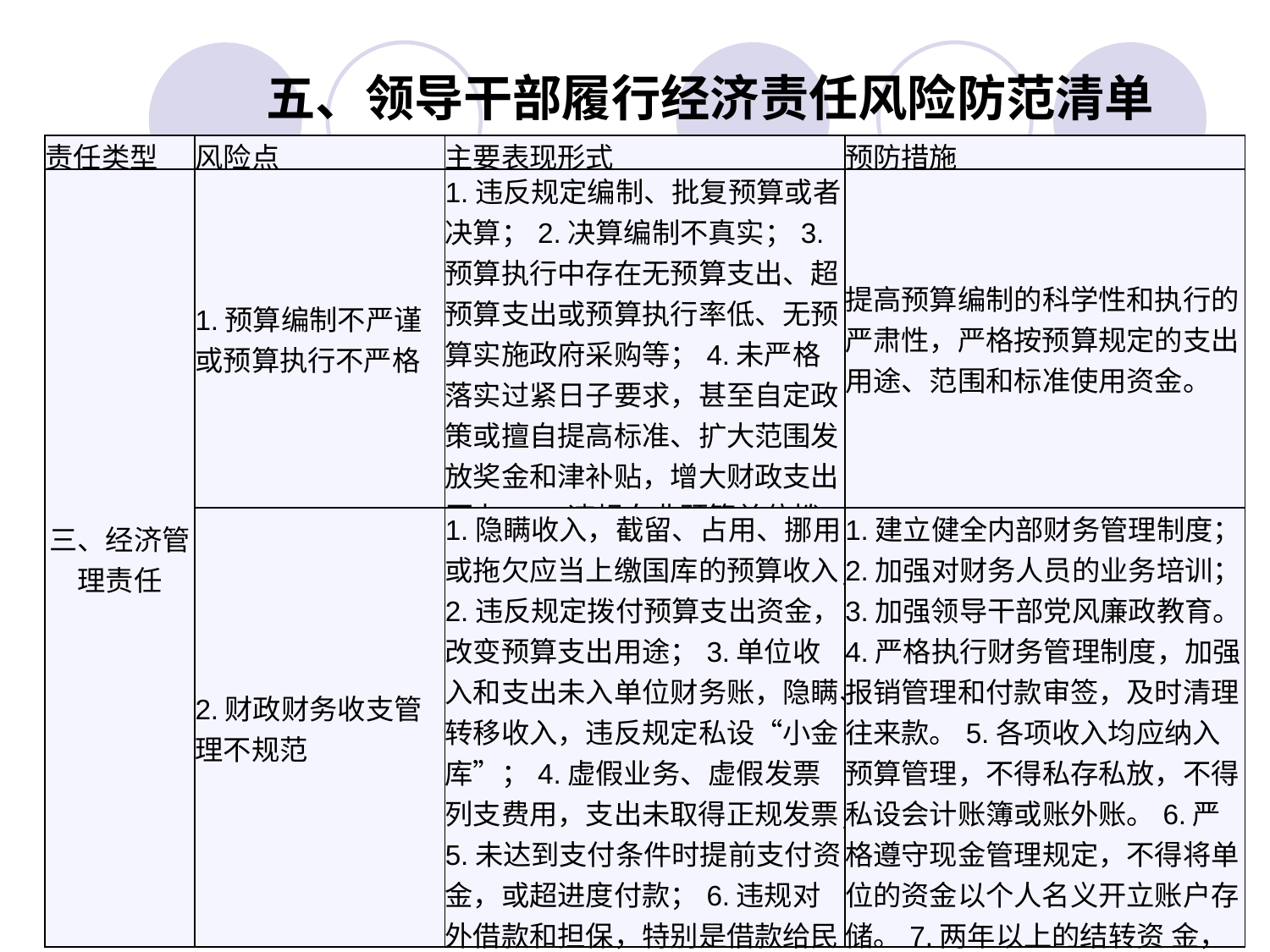

五、领导干部履行经济责任风险防范清单
| 责任类型 | 风险点 | 主要表现形式 | 预防措施 |
| --- | --- | --- | --- |
| 三、经济管理责任 | 1.预算编制不严谨或预算执行不严格 | 1.违反规定编制、批复预算或者决算；2.决算编制不真实；3.预算执行中存在无预算支出、超预算支出或预算执行率低、无预算实施政府采购等；4.未严格落实过紧日子要求，甚至自定政策或擅自提高标准、扩大范围发放奖金和津补贴，增大财政支出压力；5.违规向非预算单位拨付财政资金。 | 提高预算编制的科学性和执行的严肃性，严格按预算规定的支出用途、范围和标准使用资金。 |
|  | 2.财政财务收支管理不规范 | 1.隐瞒收入，截留、占用、挪用或拖欠应当上缴国库的预算收入；2.违反规定拨付预算支出资金，改变预算支出用途；3.单位收入和支出未入单位财务账，隐瞒、转移收入，违反规定私设“小金库”；4.虚假业务、虚假发票列支费用，支出未取得正规发票；5.未达到支付条件时提前支付资金，或超进度付款；6.违规对外借款和担保，特别是借款给民营企业和为民营企业贷款提供担保。 | 1.建立健全内部财务管理制度；2.加强对财务人员的业务培训；3.加强领导干部党风廉政教育。4.严格执行财务管理制度，加强报销管理和付款审签，及时清理往来款。5.各项收入均应纳入预算管理，不得私存私放，不得私设会计账簿或账外账。6.严格遵守现金管理规定，不得将单位的资金以个人名义开立账户存储。7.两年以上的结转资 金，收回财政统筹使用。 |